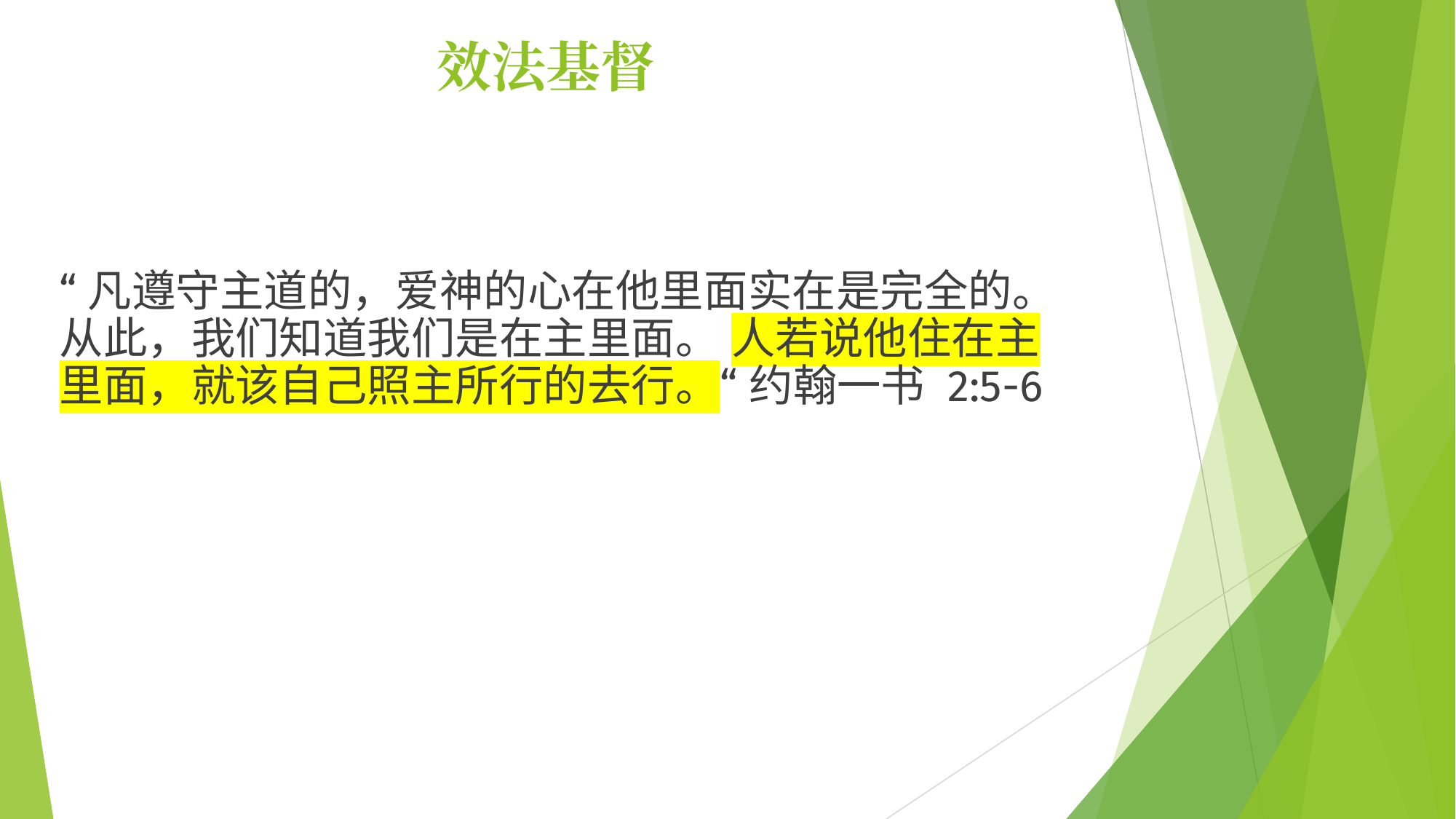

# 效法基督

“凡遵守主道的，爱神的心在他里面实在是完全的。从此，我们知道我们是在主里面。 人若说他住在主里面，就该自己照主所行的去行。“ 约翰一书 2:5-6